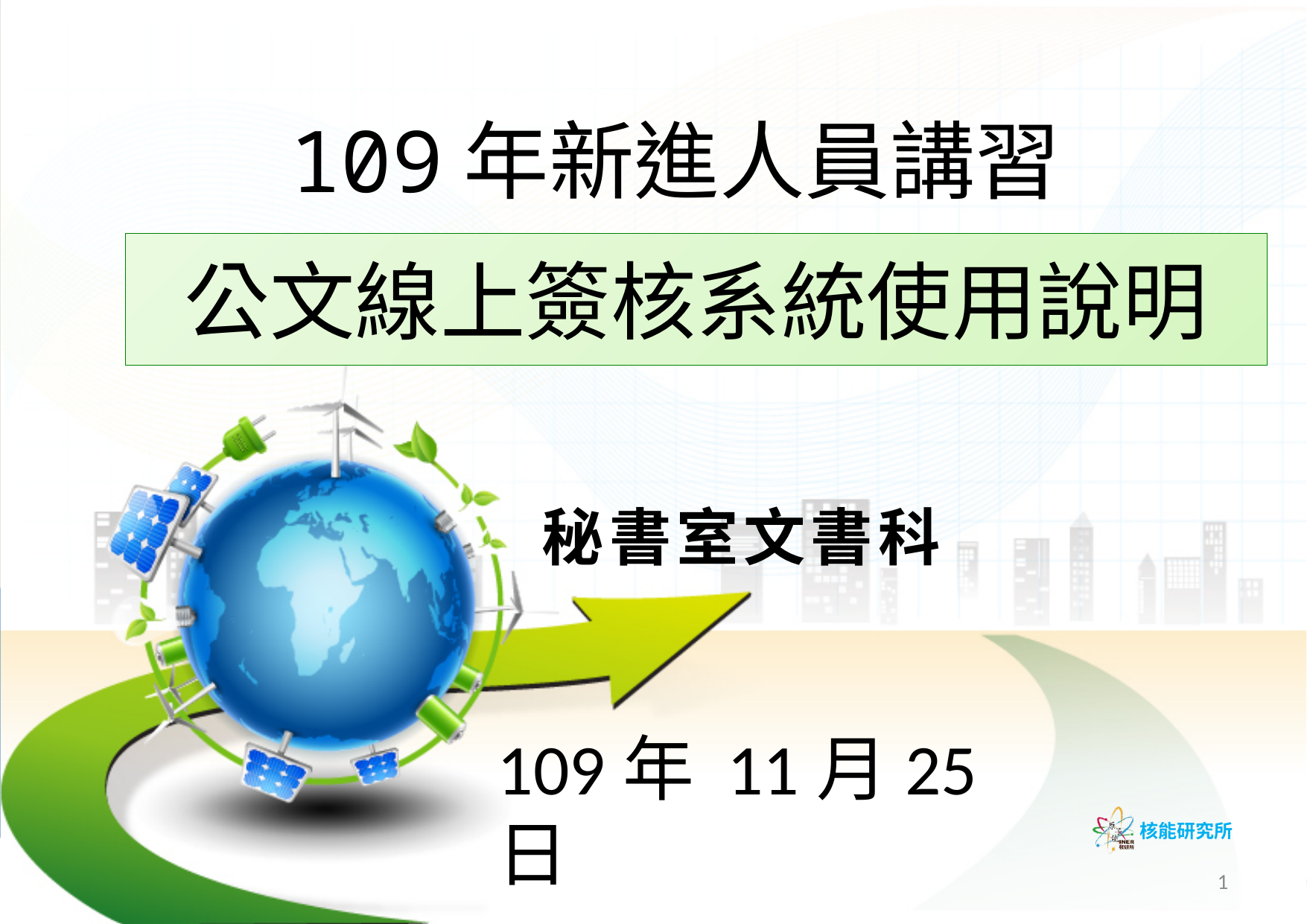

109年新進人員講習
# 公文線上簽核系統使用說明
秘書室文書科
109年 11月25日
1